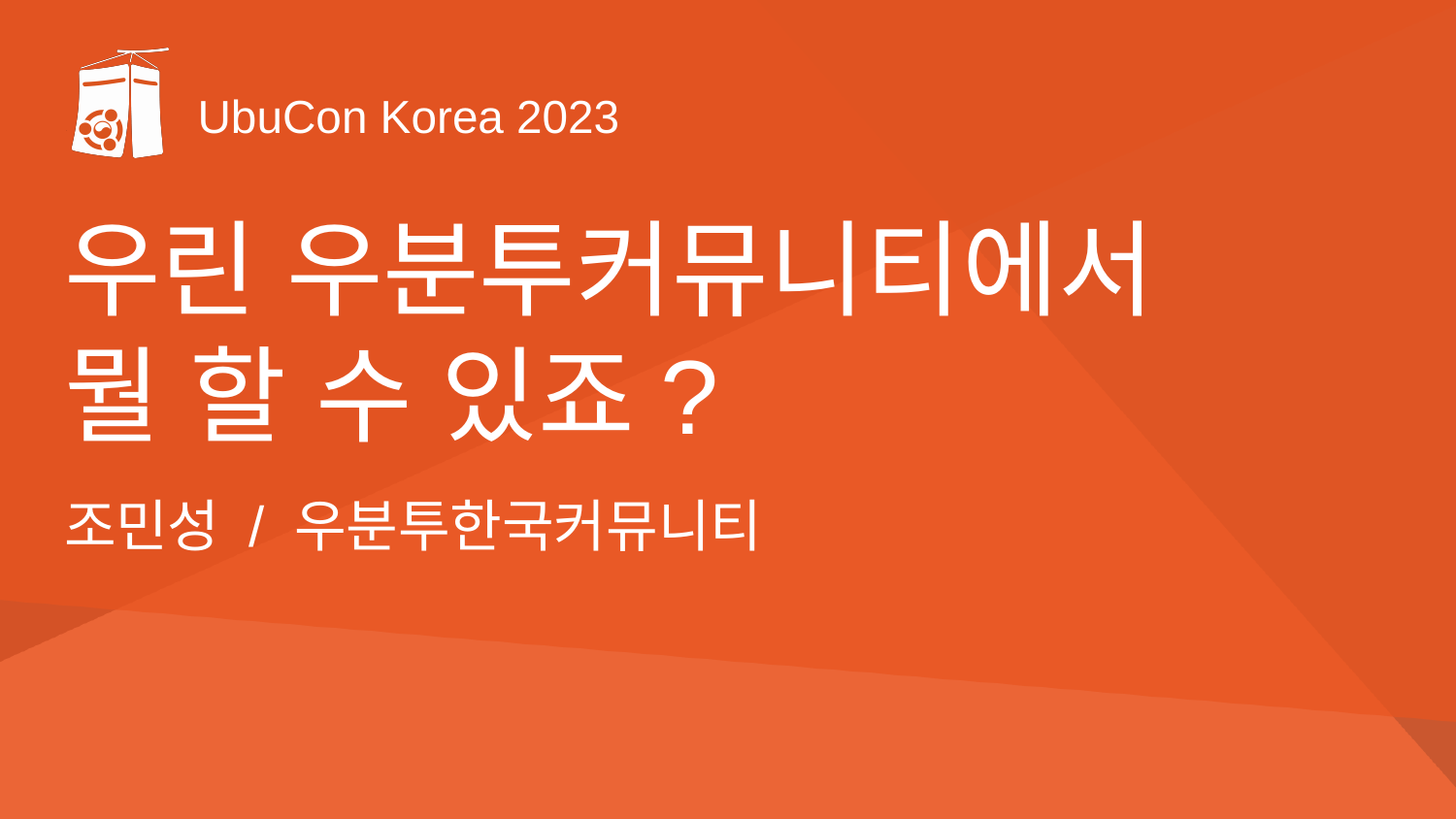

# 우린 우분투커뮤니티에서 뭘 할 수 있죠?
조민성 / 우분투한국커뮤니티